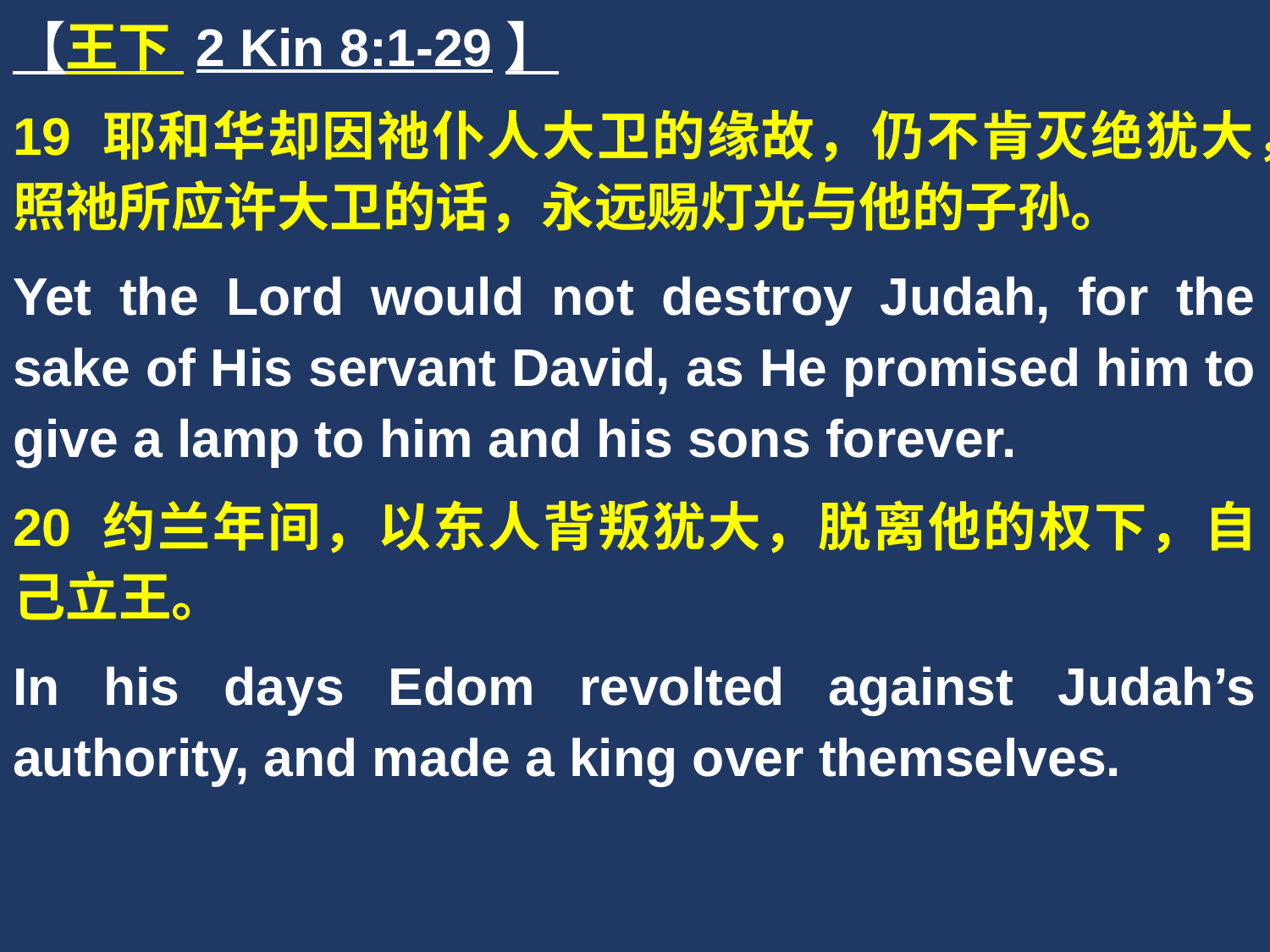

【王下 2 Kin 8:1-29】
19 耶和华却因祂仆人大卫的缘故，仍不肯灭绝犹大，照祂所应许大卫的话，永远赐灯光与他的子孙。
Yet the Lord would not destroy Judah, for the sake of His servant David, as He promised him to give a lamp to him and his sons forever.
20 约兰年间，以东人背叛犹大，脱离他的权下，自己立王。
In his days Edom revolted against Judah’s authority, and made a king over themselves.